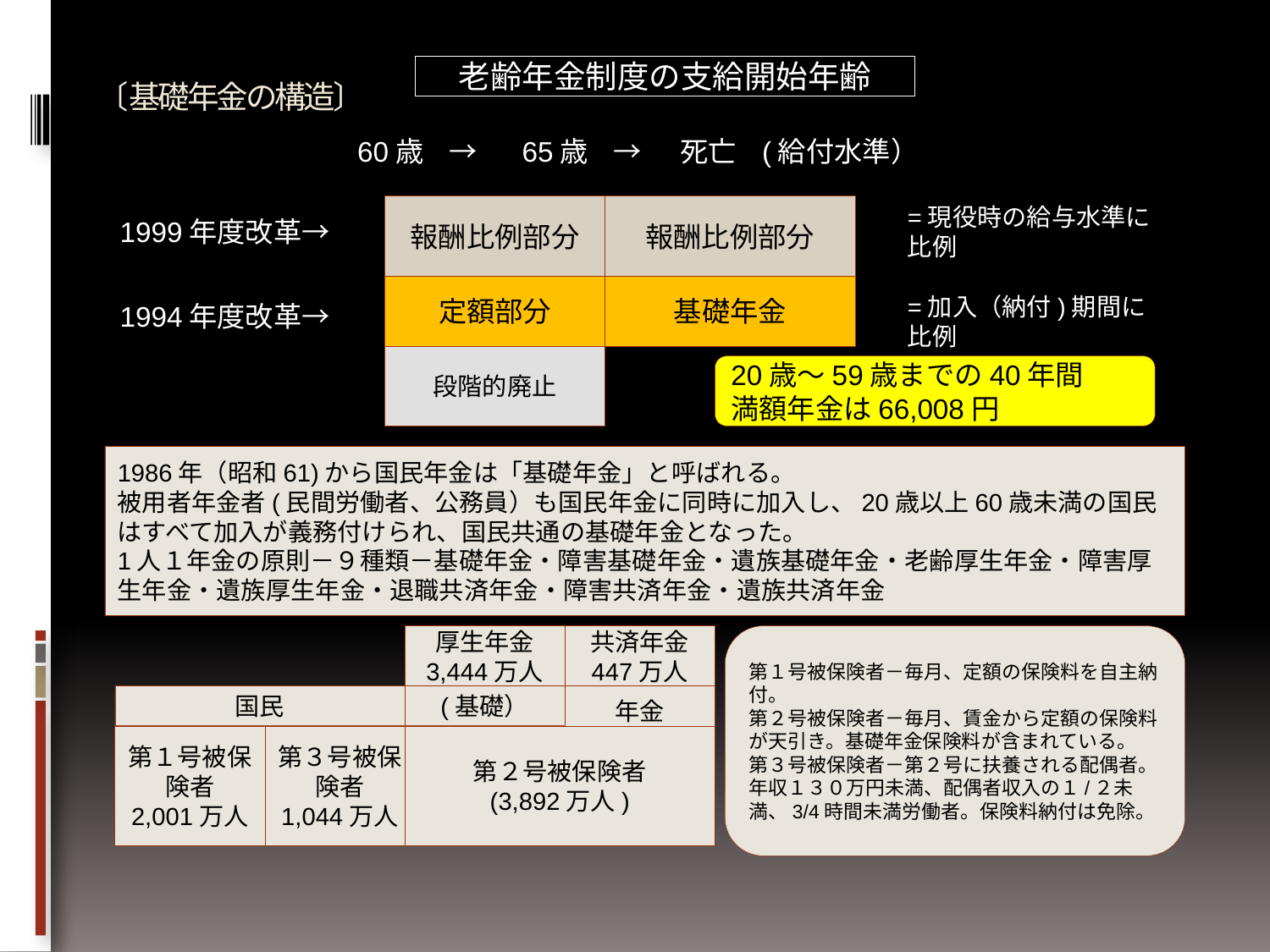

老齢年金制度の支給開始年齢
# 〔基礎年金の構造〕
60歳    →      65歳    →      死亡   (給付水準）
報酬比例部分
報酬比例部分
=現役時の給与水準に比例
1999年度改革→
定額部分
基礎年金
1994年度改革→
=加入（納付)期間に比例
段階的廃止
20歳～59歳までの40年間
満額年金は66,008円

1986年（昭和61)から国民年金は「基礎年金」と呼ばれる。
被用者年金者(民間労働者、公務員）も国民年金に同時に加入し、20歳以上60歳未満の国民はすべて加入が義務付けられ、国民共通の基礎年金となった。
1人１年金の原則－９種類－基礎年金・障害基礎年金・遺族基礎年金・老齢厚生年金・障害厚生年金・遺族厚生年金・退職共済年金・障害共済年金・遺族共済年金
厚生年金
3,444万人
共済年金
447万人
第１号被保険者－毎月、定額の保険料を自主納付。
第２号被保険者－毎月、賃金から定額の保険料が天引き。基礎年金保険料が含まれている。
第３号被保険者－第２号に扶養される配偶者。年収１３０万円未満、配偶者収入の１/２未満、3/4時間未満労働者。保険料納付は免除。
国民
(基礎）
年金
第１号被保険者
2,001万人
第３号被保険者
1,044万人
第２号被保険者
(3,892万人)